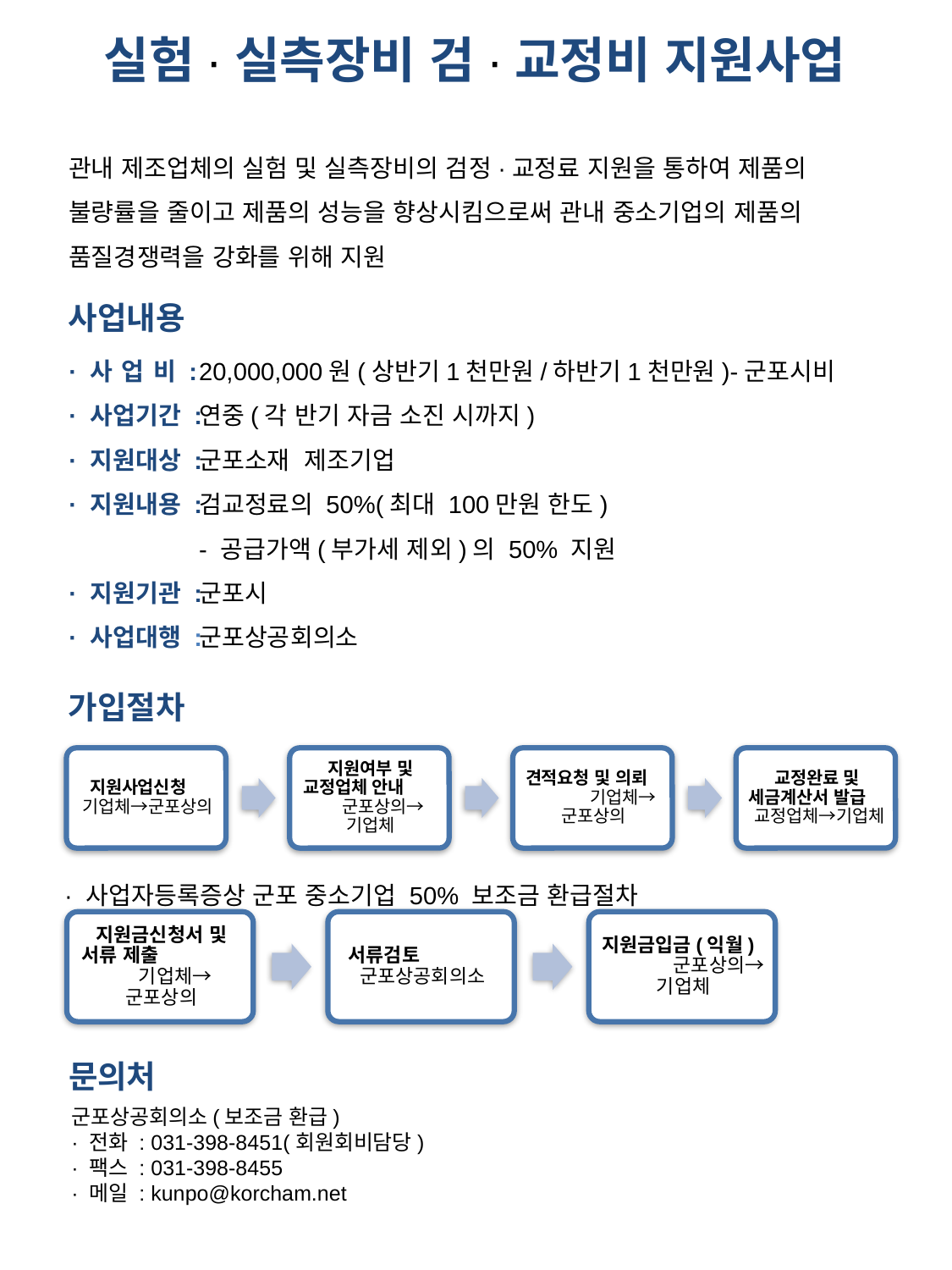

실험·실측장비 검·교정비 지원사업
관내 제조업체의 실험 및 실측장비의 검정·교정료 지원을 통하여 제품의 불량률을 줄이고 제품의 성능을 향상시킴으로써 관내 중소기업의 제품의 품질경쟁력을 강화를 위해 지원
사업내용
· 사  업  비 :
· 사업기간 :
· 지원대상 :
· 지원내용 :

· 지원기관 :
· 사업대행 :
20,000,000원(상반기1천만원/하반기1천만원)-군포시비
연중(각 반기 자금 소진 시까지)
군포소재  제조기업
검교정료의 50%(최대 100만원 한도)
- 공급가액(부가세 제외)의 50% 지원
군포시
군포상공회의소
가입절차
지원사업신청     기업체→군포상의

지원여부 및 교정업체 안내             군포상의→기업체

견적요청 및 의뢰                기업체→군포상의

교정완료 및 세금계산서 발급      교정업체→기업체
· 사업자등록증상 군포 중소기업 50% 보조금 환급절차
지원금신청서 및 서류 제출                     기업체→군포상의

서류검토               군포상공회의소

지원금입금(익월)               군포상의→기업체
문의처
군포상공회의소(보조금 환급)
· 전화 : 031-398-8451(회원회비담당)
· 팩스 : 031-398-8455
· 메일 : kunpo@korcham.net